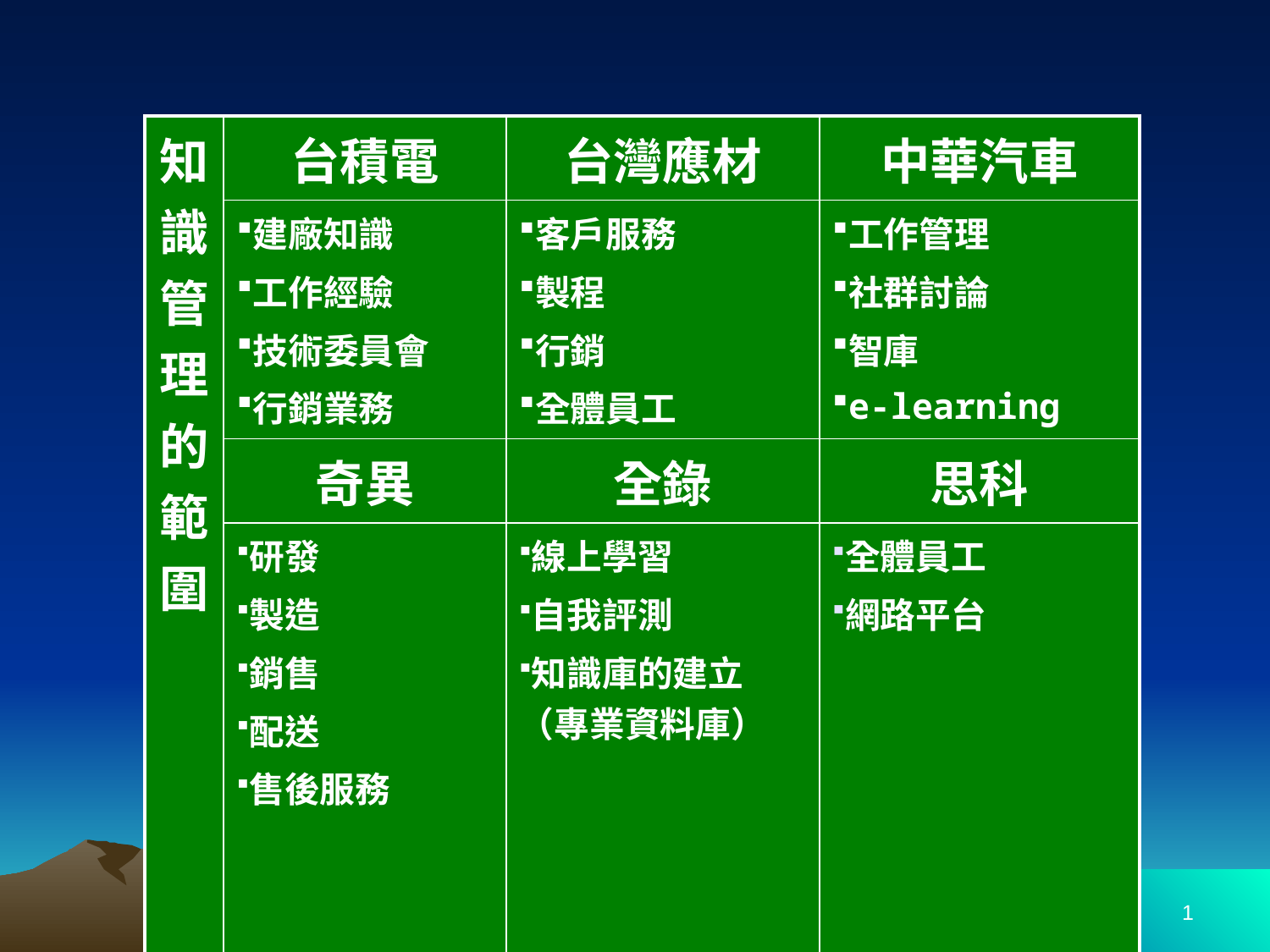

| 知識管理的範圍 | 台積電 | 台灣應材 | 中華汽車 |
| --- | --- | --- | --- |
|  | 建廠知識 工作經驗 技術委員會 行銷業務 | 客戶服務 製程 行銷 全體員工 | 工作管理 社群討論 智庫 e-learning |
|  | 奇異 | 全錄 | 思科 |
|  | 研發 製造 銷售 配送 售後服務 | 線上學習 自我評測 知識庫的建立（專業資料庫） | 全體員工 網路平台 |
1